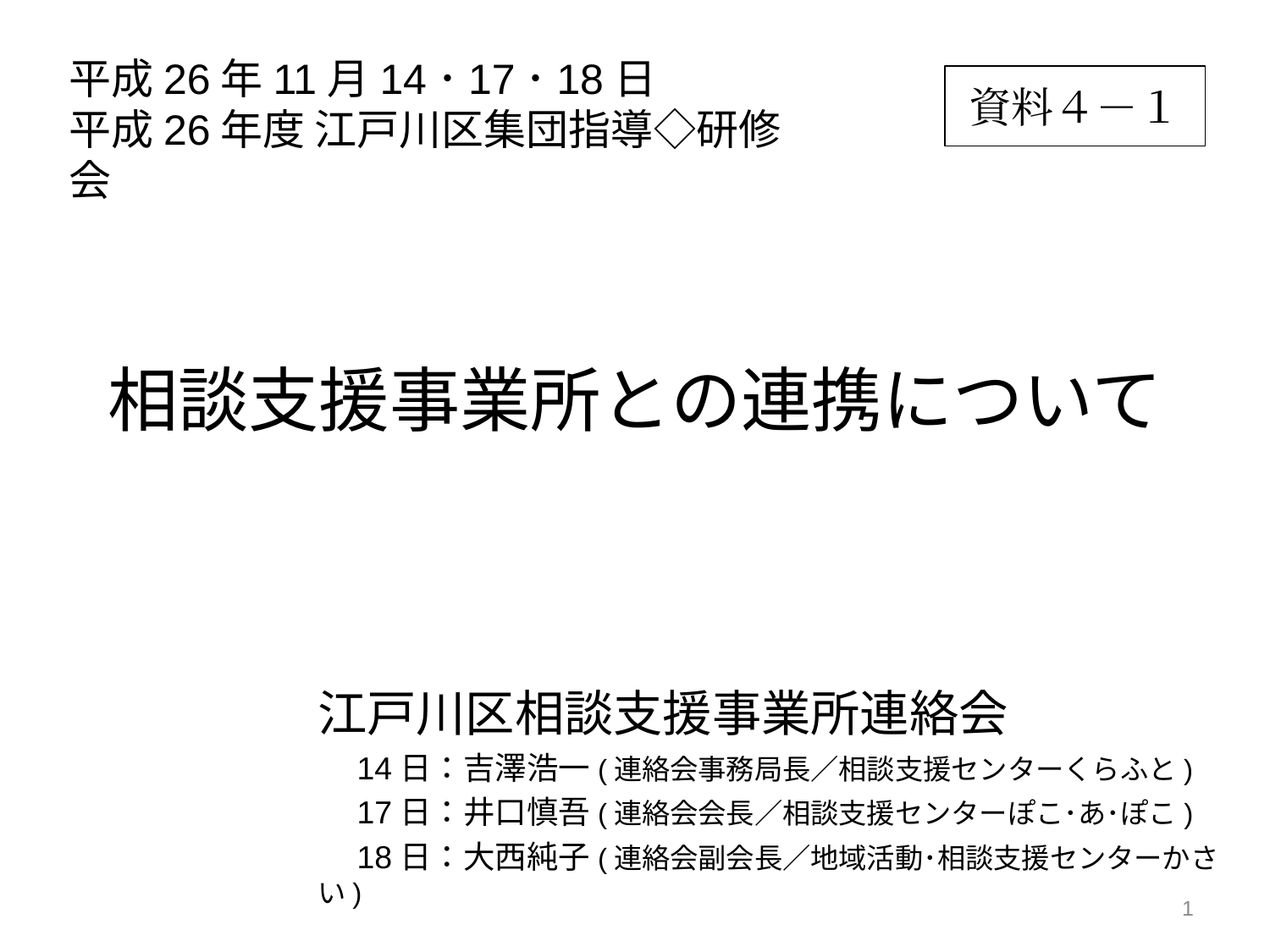

平成26年11月14･17･18日
平成26年度 江戸川区集団指導◇研修会
資料４－１
# 相談支援事業所との連携について
江戸川区相談支援事業所連絡会
　14日：吉澤浩一(連絡会事務局長／相談支援センターくらふと)
　17日：井口慎吾(連絡会会長／相談支援センターぽこ･あ･ぽこ)
　18日：大西純子(連絡会副会長／地域活動･相談支援センターかさい)
1